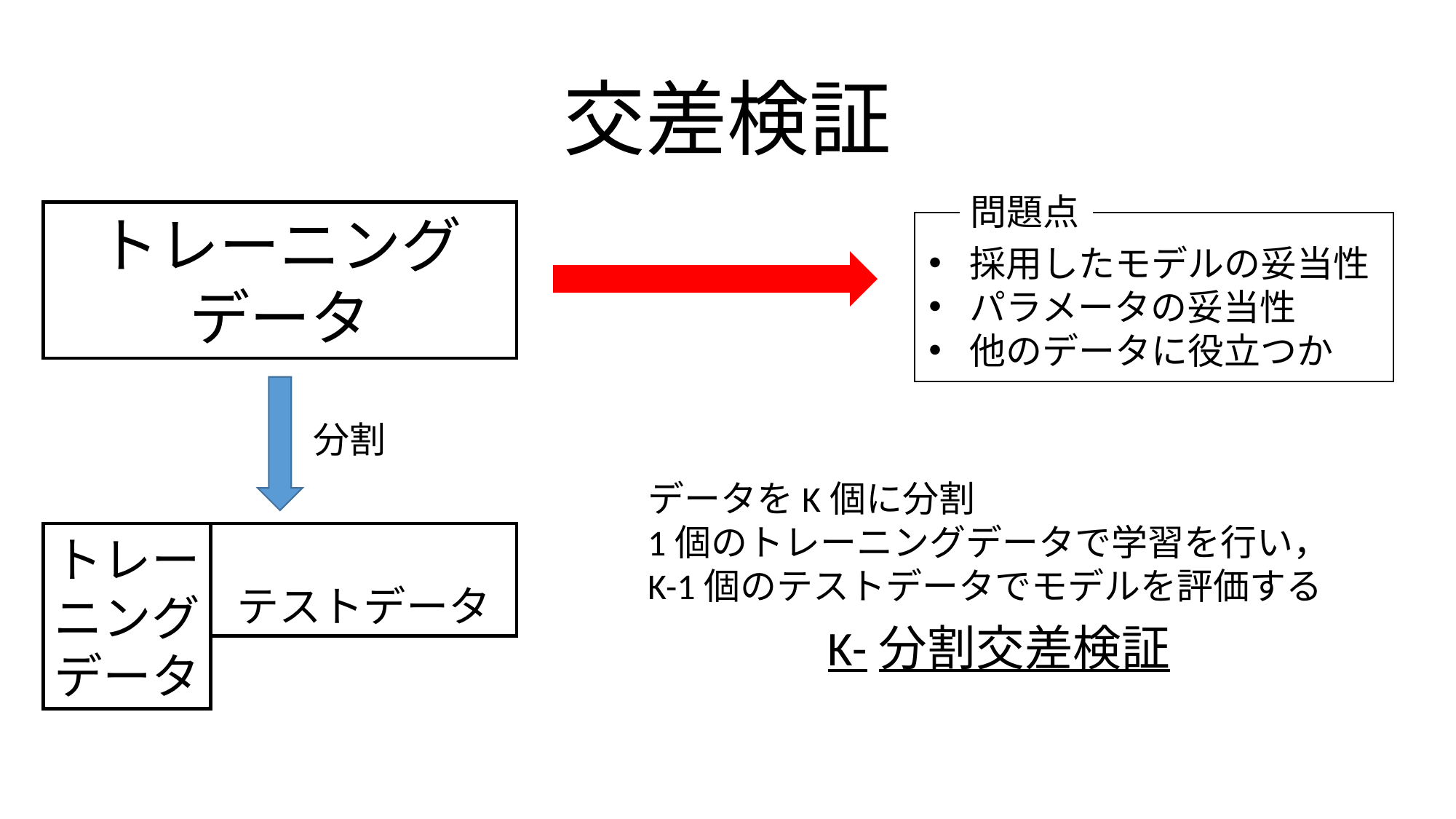

# 交差検証
問題点
トレーニングデータ

採用したモデルの妥当性
パラメータの妥当性
他のデータに役立つか

分割
データをK個に分割
1個のトレーニングデータで学習を行い，
K-1個のテストデータでモデルを評価する

テストデータ
トレーニングデータ
K-分割交差検証